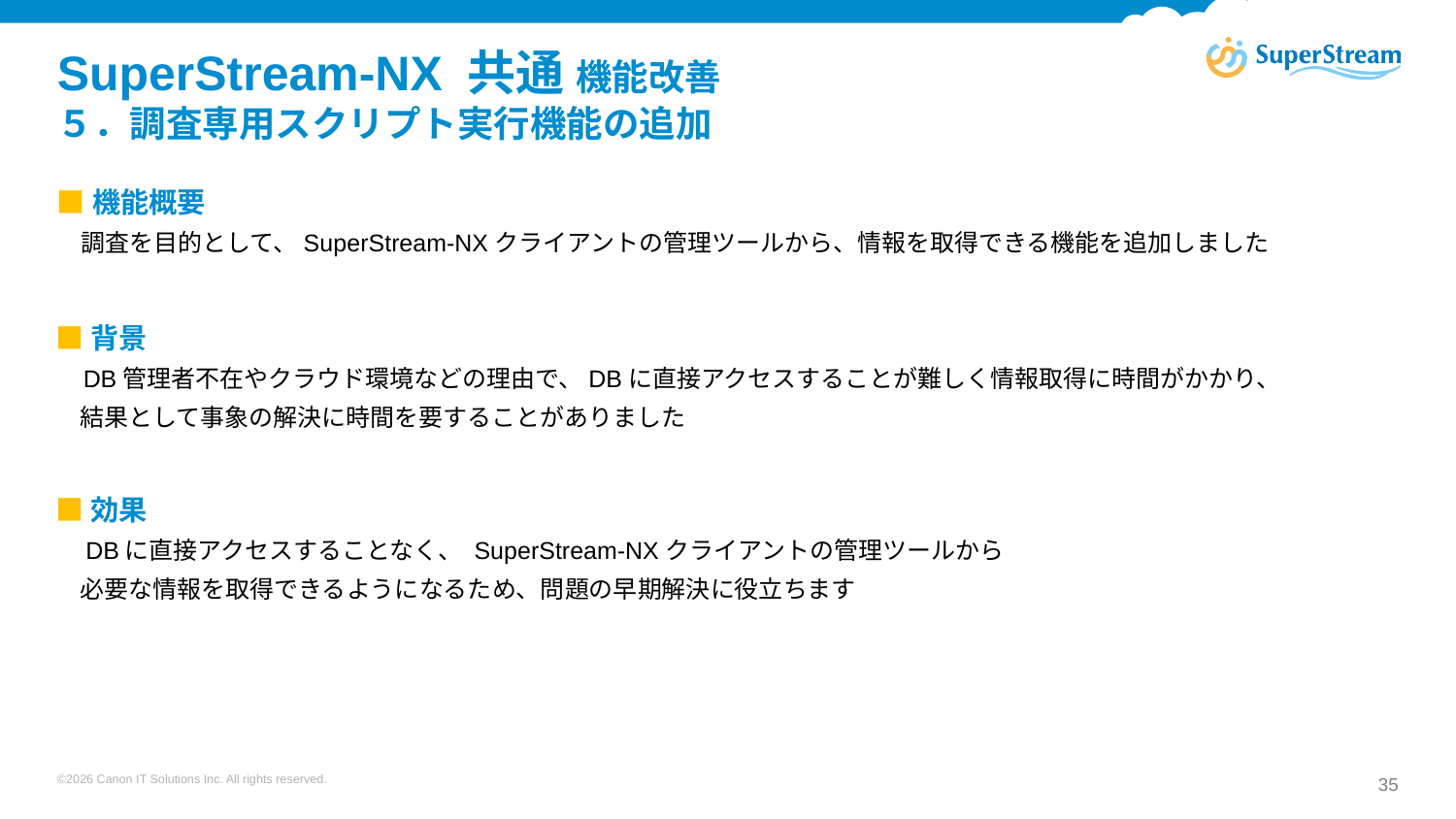

# SuperStream-NX 共通 機能改善　 ５．調査専用スクリプト実行機能の追加
■機能概要
　調査を目的として、SuperStream-NXクライアントの管理ツールから、情報を取得できる機能を追加しました
■背景
　DB管理者不在やクラウド環境などの理由で、DBに直接アクセスすることが難しく情報取得に時間がかかり、
　結果として事象の解決に時間を要することがありました
■効果
　DBに直接アクセスすることなく、 SuperStream-NXクライアントの管理ツールから
　必要な情報を取得できるようになるため、問題の早期解決に役立ちます
©2026 Canon IT Solutions Inc. All rights reserved.
35